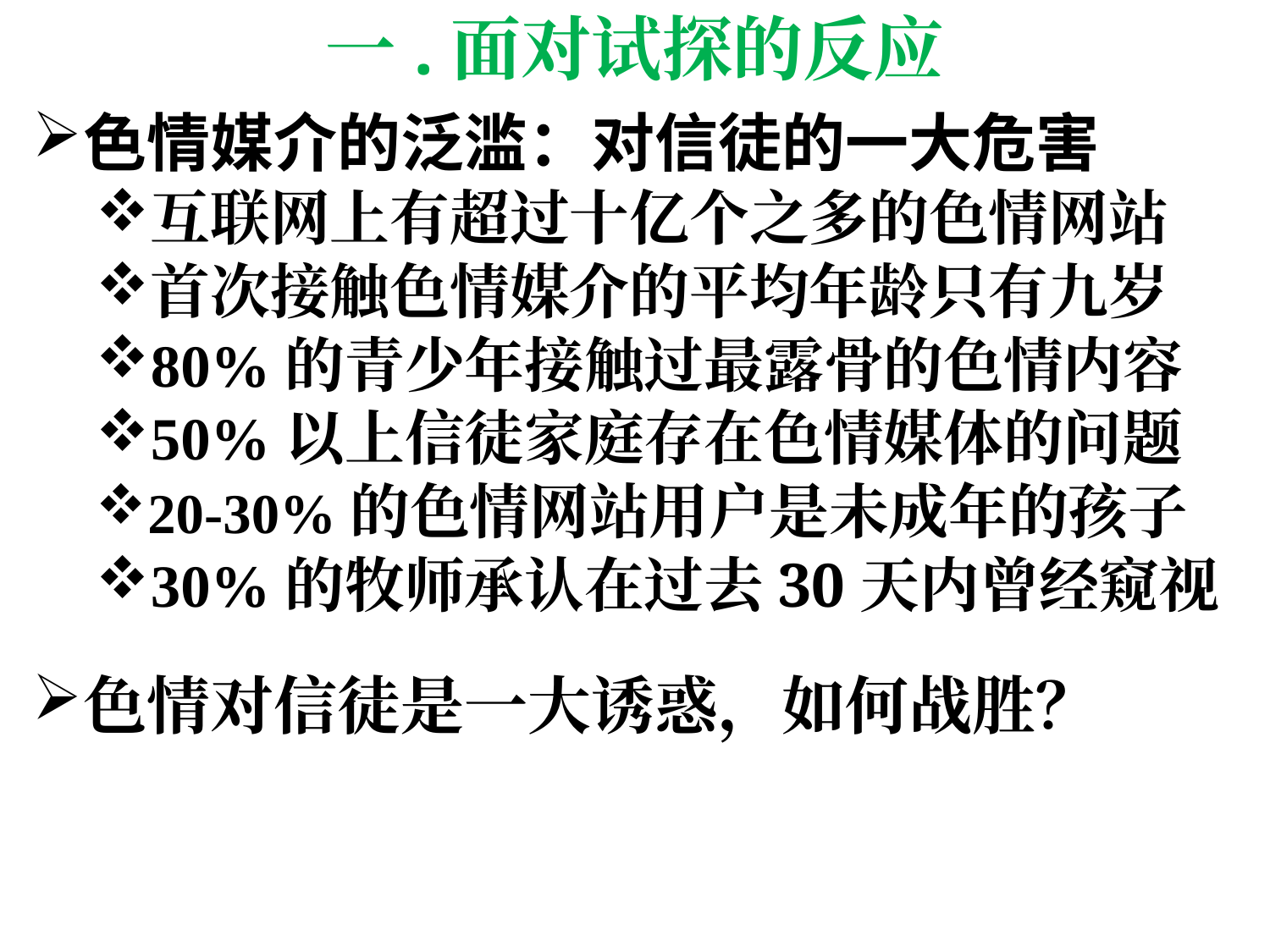

# 一.面对试探的反应
色情媒介的泛滥：对信徒的一大危害
互联网上有超过十亿个之多的色情网站
首次接触色情媒介的平均年龄只有九岁
80%的青少年接触过最露骨的色情内容
50%以上信徒家庭存在色情媒体的问题
20-30%的色情网站用户是未成年的孩子
30%的牧师承认在过去30天内曾经窥视

色情对信徒是一大诱惑，如何战胜？